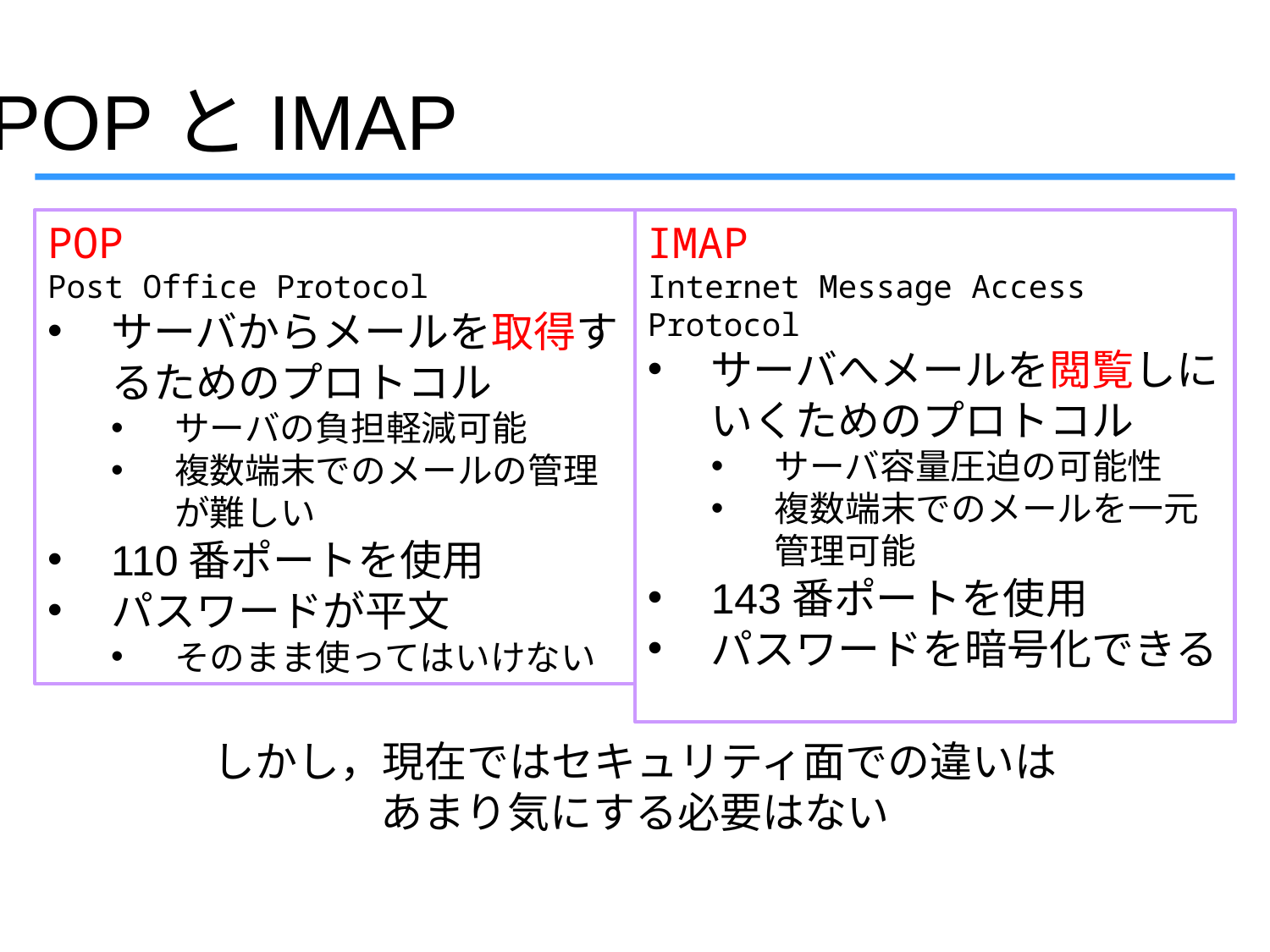

POPとIMAP

POP
Post Office Protocol
サーバからメールを取得するためのプロトコル
サーバの負担軽減可能
複数端末でのメールの管理が難しい
110番ポートを使用
パスワードが平文
そのまま使ってはいけない
IMAP
Internet Message Access Protocol
サーバへメールを閲覧しにいくためのプロトコル
サーバ容量圧迫の可能性
複数端末でのメールを一元管理可能
143番ポートを使用
パスワードを暗号化できる

しかし，現在ではセキュリティ面での違いは
あまり気にする必要はない